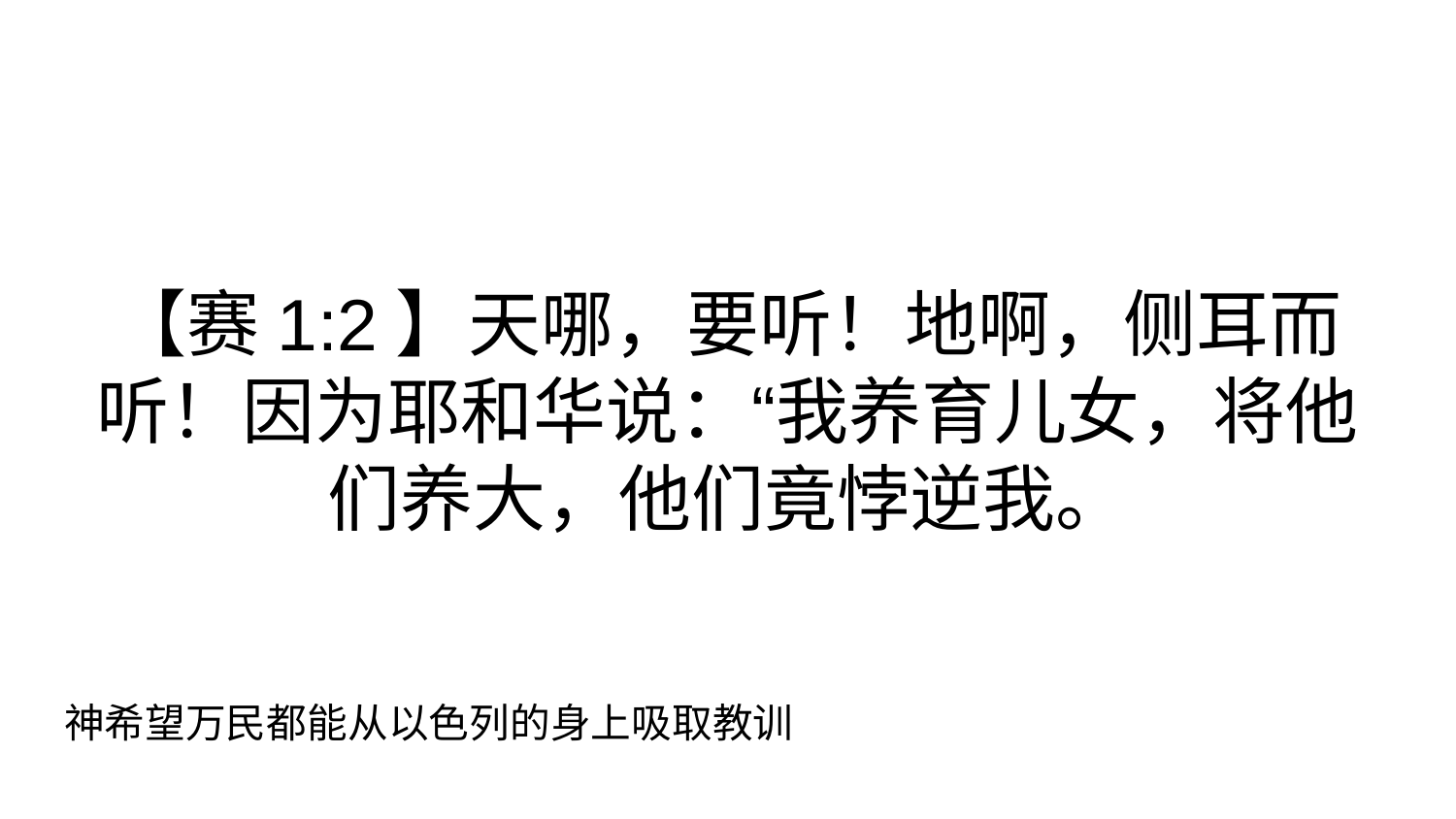

# 【赛1:2】天哪，要听！地啊，侧耳而听！因为耶和华说：“我养育儿女，将他们养大，他们竟悖逆我。
神希望万民都能从以色列的身上吸取教训